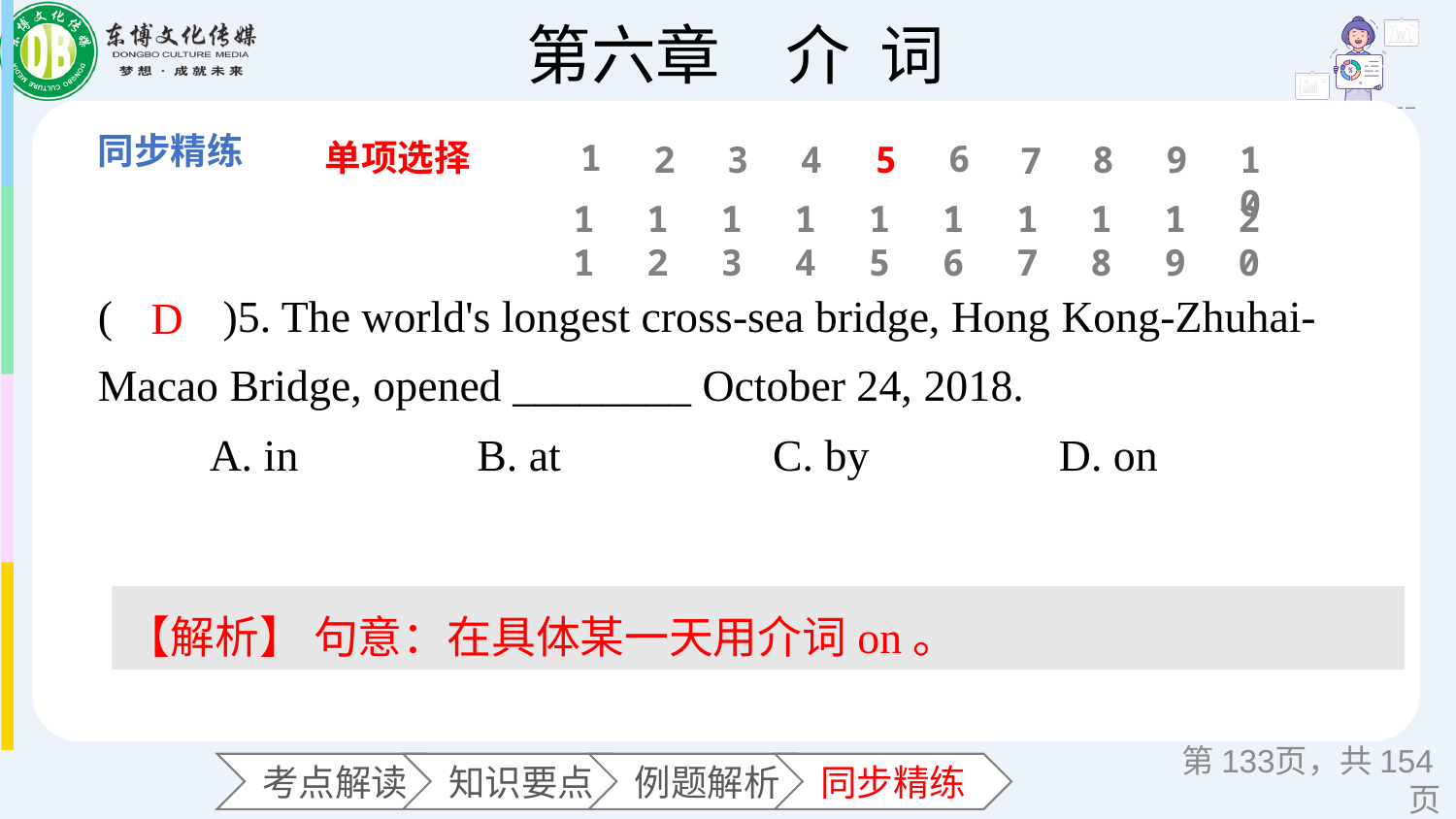

单项选择
1
6
2
3
4
5
8
9
10
7
11
12
13
14
15
16
17
18
19
20
(　　)5. The world's longest cross-sea bridge, Hong Kong-Zhuhai-Macao Bridge, opened ________ October 24, 2018.
          A. in                B. at                   C. by                 D. on
D
【解析】 句意：在具体某一天用介词on。
第133页，共154页